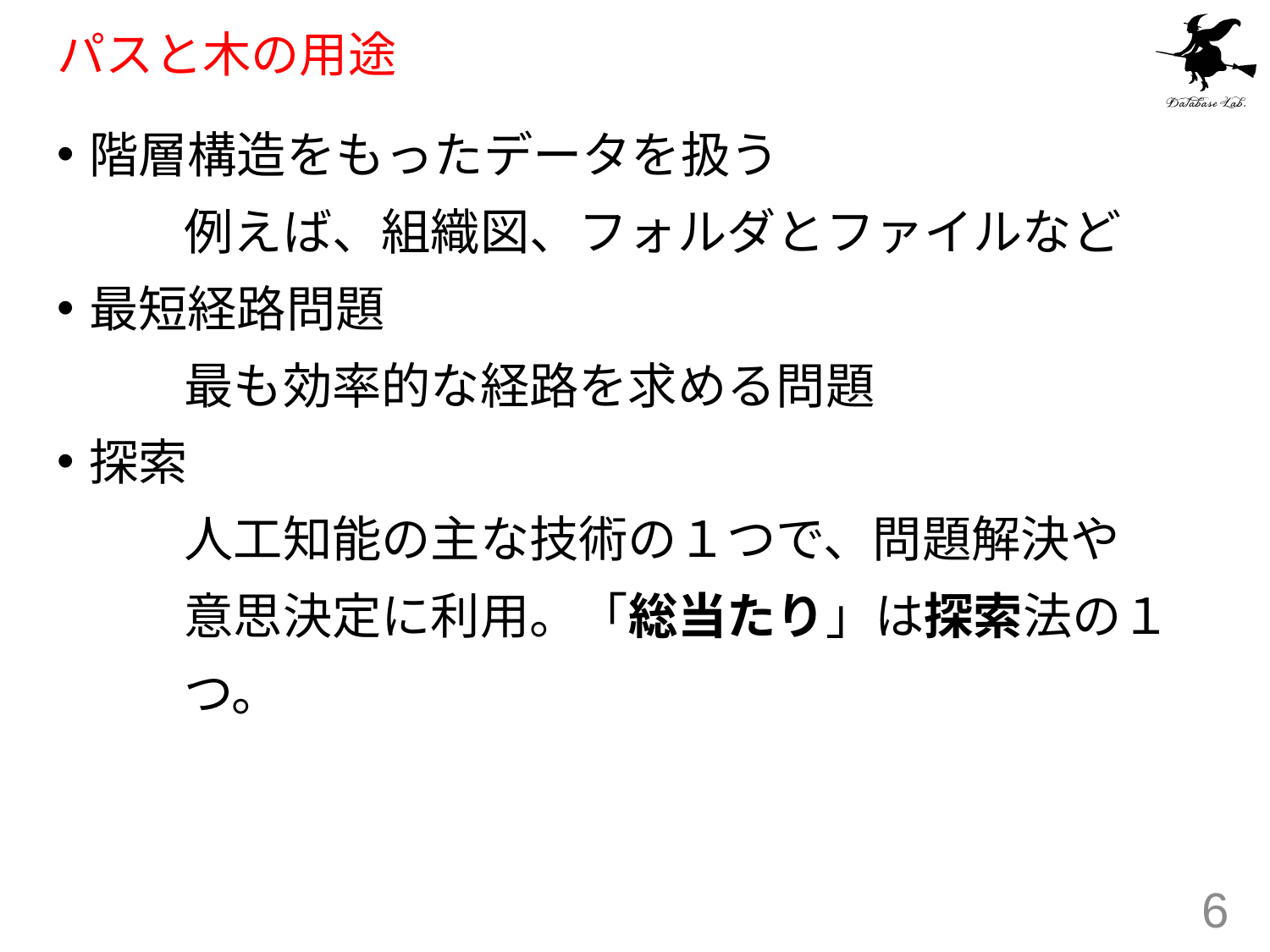

# パスと木の用途
階層構造をもったデータを扱う
	例えば、組織図、フォルダとファイルなど
最短経路問題
	最も効率的な経路を求める問題
探索
	人工知能の主な技術の１つで、問題解決や
	意思決定に利用。「総当たり」は探索法の１
	つ。
6